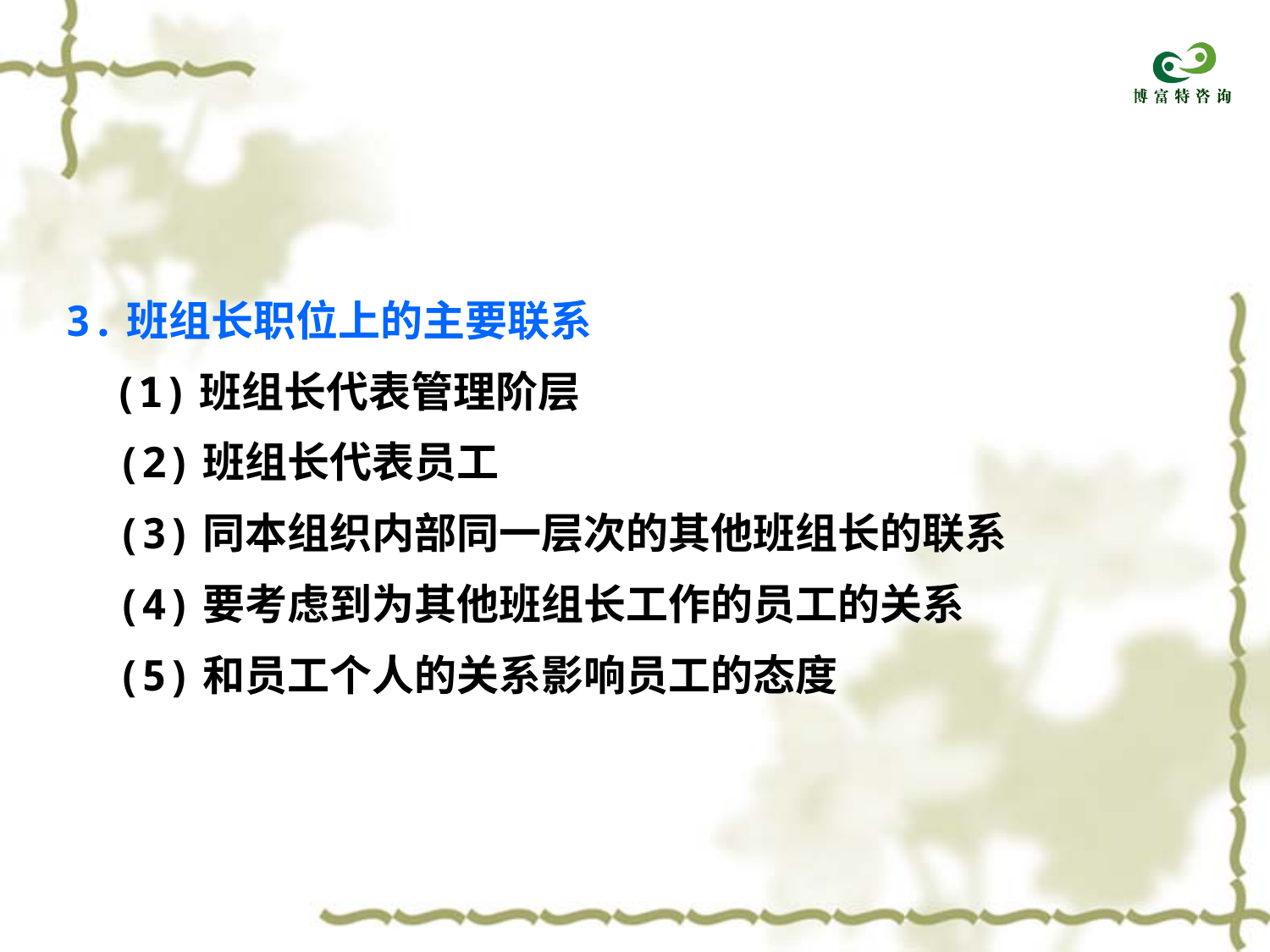

3.班组长职位上的主要联系
    (1)班组长代表管理阶层
  (2)班组长代表员工
  (3)同本组织内部同一层次的其他班组长的联系
  (4)要考虑到为其他班组长工作的员工的关系
  (5)和员工个人的关系影响员工的态度